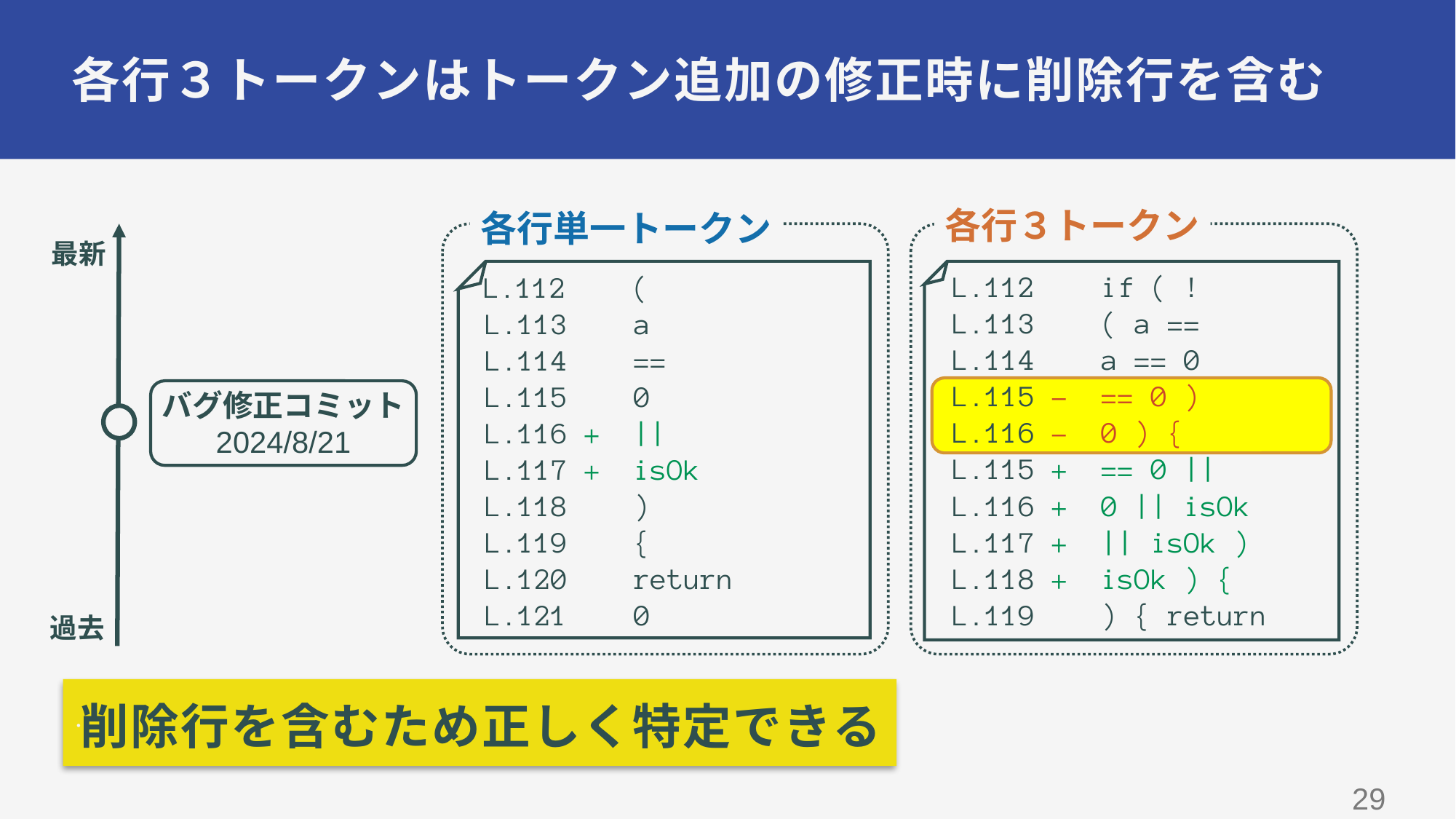

# 各行３トークンはトークン追加の修正時に削除行を含む
各行３トークン
各行単一トークン

最新

 L.112    if ( !
 L.113    ( a ==
 L.114    a == 0
 L.115 -  == 0 )
 L.116 -  0 ) {
 L.115 +  == 0 ||
 L.116 +  0 || isOk
 L.117 +  || isOk )
 L.118 +  isOk ) {
 L.119    ) { return
 L.112    (
 L.113    a
 L.114    ==
 L.115    0
 L.116 +  ||
 L.117 +  isOk
 L.118    )
 L.119    {
 L.120    return
 L.121    0

バグ修正コミット
2024/8/21

過去

削除行を含むため正しく特定できる
29